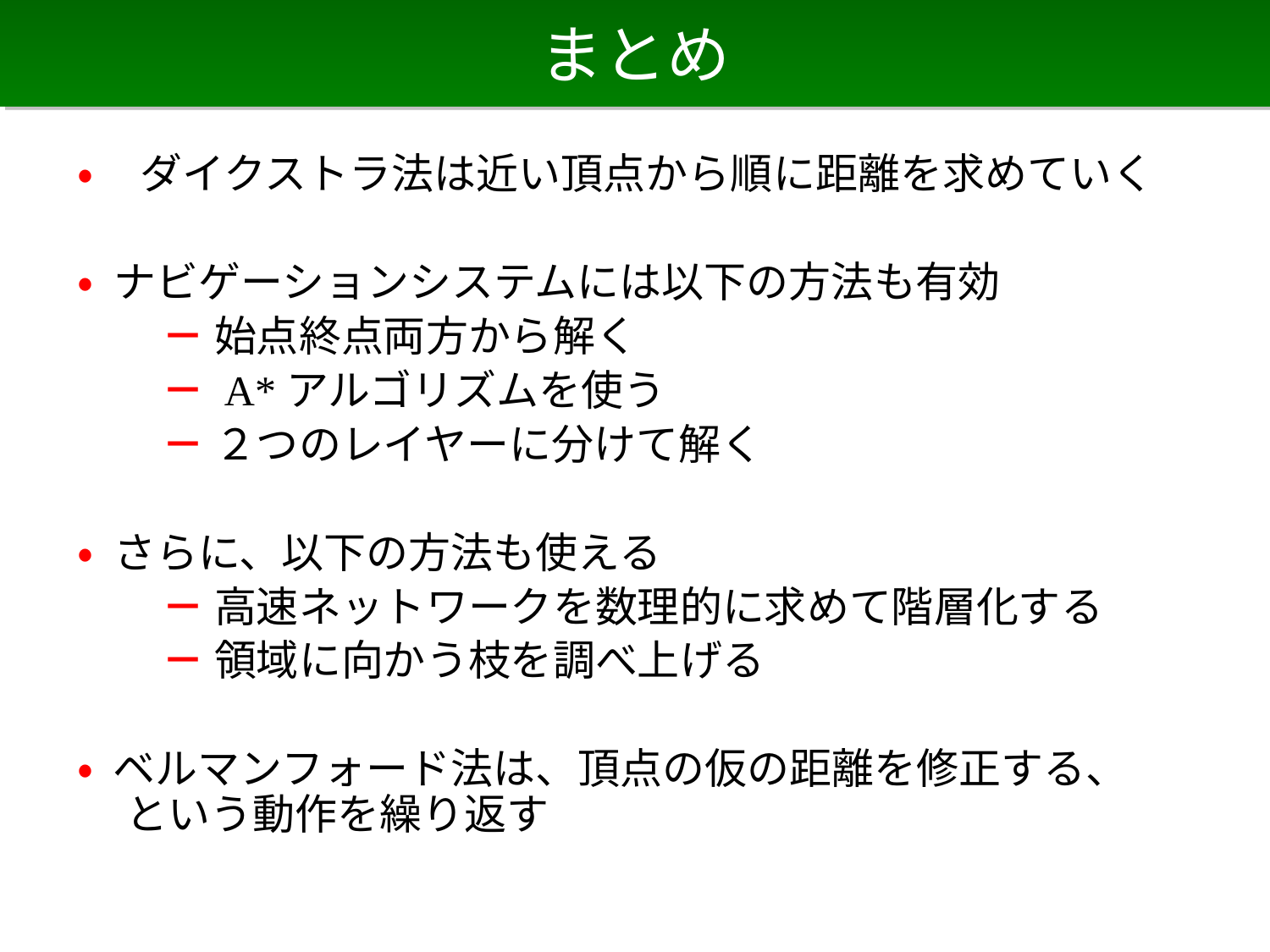

# まとめ
• ダイクストラ法は近い頂点から順に距離を求めていく

• ナビゲーションシステムには以下の方法も有効
　　－ 始点終点両方から解く
　　－ A*アルゴリズムを使う
　　－ ２つのレイヤーに分けて解く

• さらに、以下の方法も使える
　　－ 高速ネットワークを数理的に求めて階層化する
　　－ 領域に向かう枝を調べ上げる

• ベルマンフォード法は、頂点の仮の距離を修正する、という動作を繰り返す